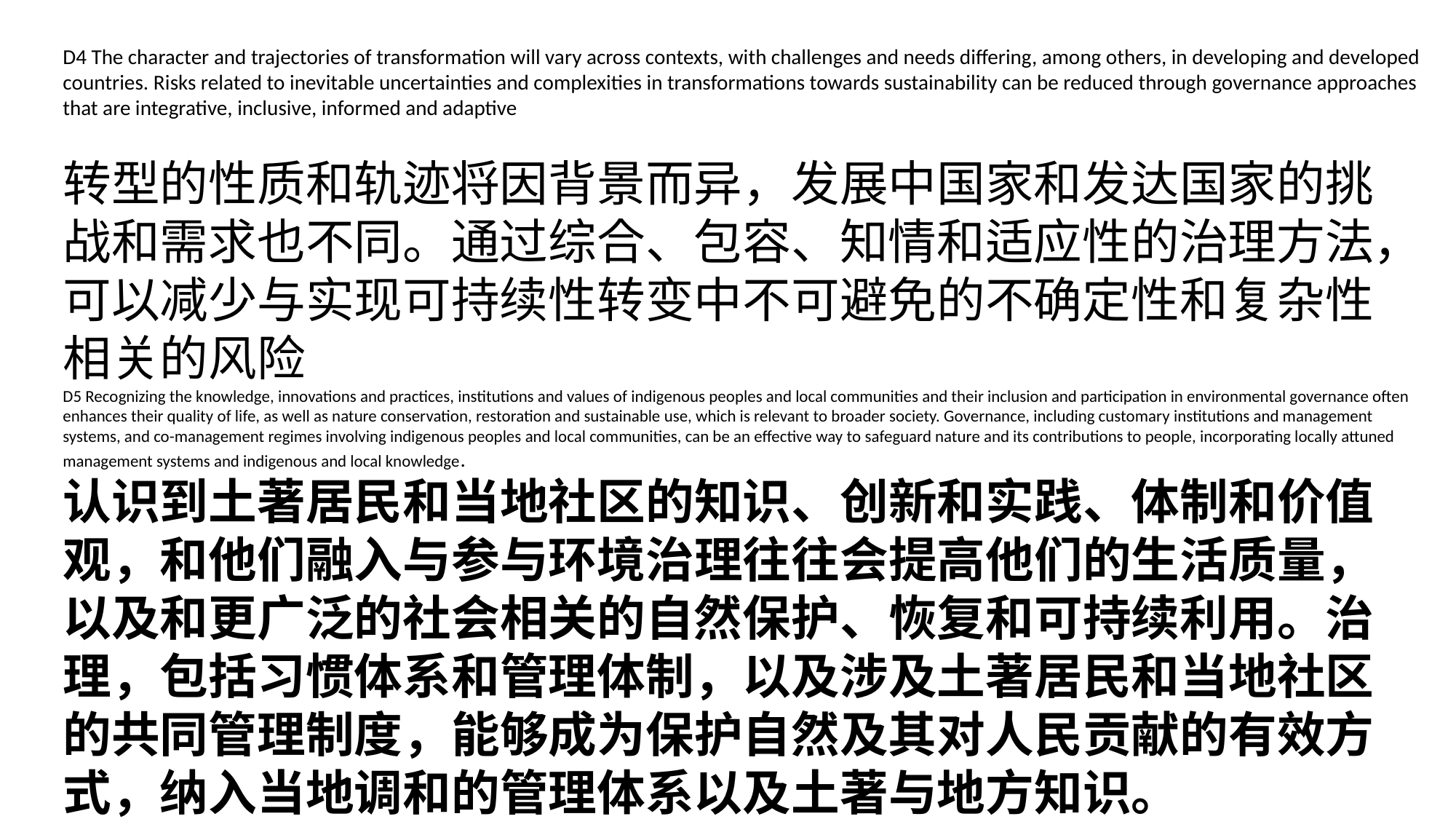

D4 The character and trajectories of transformation will vary across contexts, with challenges and needs differing, among others, in developing and developed countries. Risks related to inevitable uncertainties and complexities in transformations towards sustainability can be reduced through governance approaches that are integrative, inclusive, informed and adaptive

转型的性质和轨迹将因背景而异，发展中国家和发达国家的挑战和需求也不同。通过综合、包容、知情和适应性的治理方法，可以减少与实现可持续性转变中不可避免的不确定性和复杂性相关的风险
D5 Recognizing the knowledge, innovations and practices, institutions and values of indigenous peoples and local communities and their inclusion and participation in environmental governance often enhances their quality of life, as well as nature conservation, restoration and sustainable use, which is relevant to broader society. Governance, including customary institutions and management systems, and co-management regimes involving indigenous peoples and local communities, can be an effective way to safeguard nature and its contributions to people, incorporating locally attuned management systems and indigenous and local knowledge.
认识到土著居民和当地社区的知识、创新和实践、体制和价值观，和他们融入与参与环境治理往往会提高他们的生活质量，以及和更广泛的社会相关的自然保护、恢复和可持续利用。治理，包括习惯体系和管理体制，以及涉及土著居民和当地社区的共同管理制度，能够成为保护自然及其对人民贡献的有效方式，纳入当地调和的管理体系以及土著与地方知识。

。